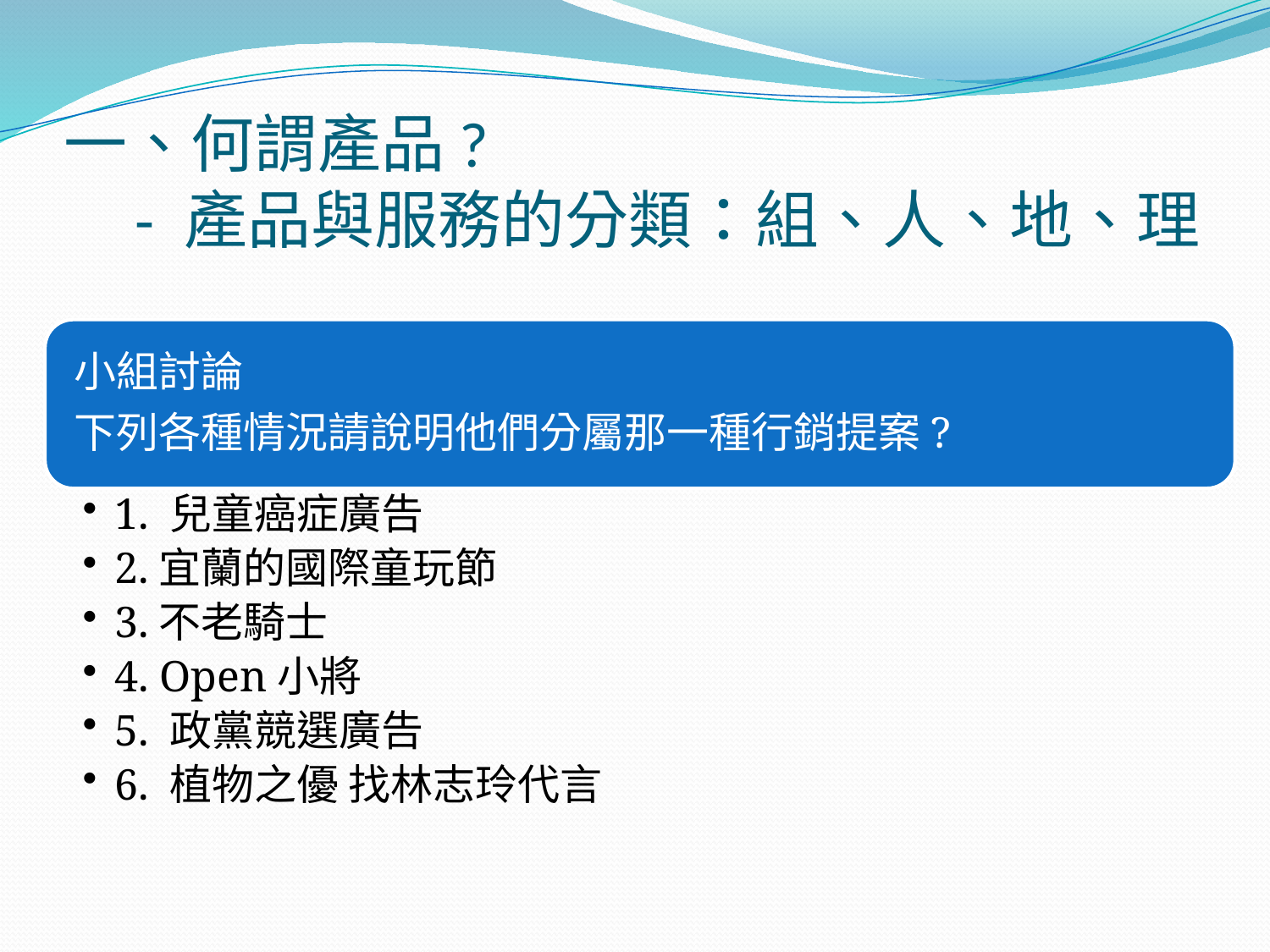

# 一、何謂產品? - 產品與服務的分類：組、人、地、理
小組討論
下列各種情況請說明他們分屬那一種行銷提案?
1. 兒童癌症廣告
2.宜蘭的國際童玩節
3.不老騎士
4. Open小將
5. 政黨競選廣告
6. 植物之優 找林志玲代言